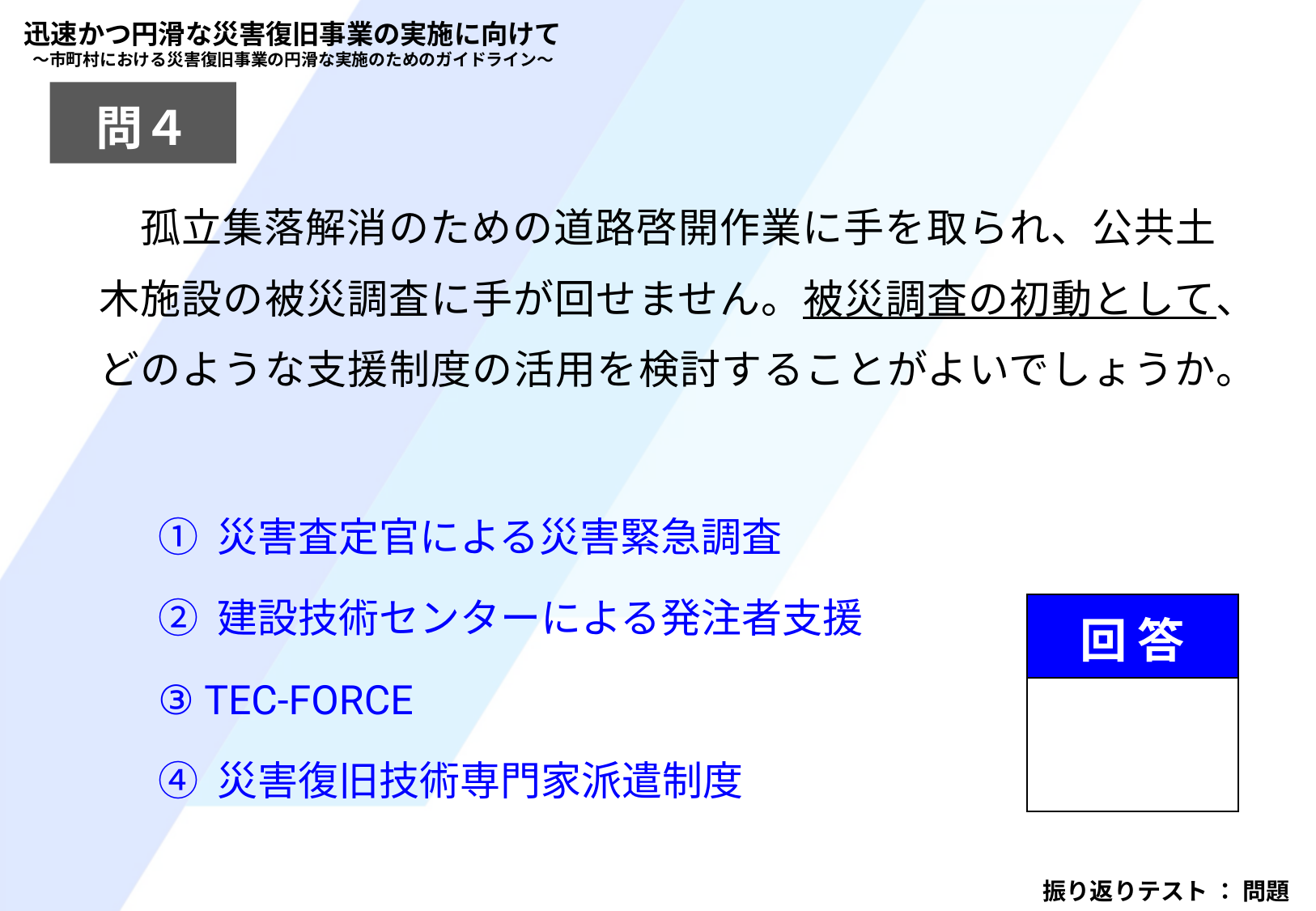

迅速かつ円滑な災害復旧事業の実施に向けて
～市町村における災害復旧事業の円滑な実施のためのガイドライン～
問４
　孤立集落解消のための道路啓開作業に手を取られ、公共土木施設の被災調査に手が回せません。被災調査の初動として、どのような支援制度の活用を検討することがよいでしょうか。
① 災害査定官による災害緊急調査
② 建設技術センターによる発注者支援
③ TEC-FORCE
④ 災害復旧技術専門家派遣制度
| 回 答 |
| --- |
|  |
振り返りテスト ： 問題